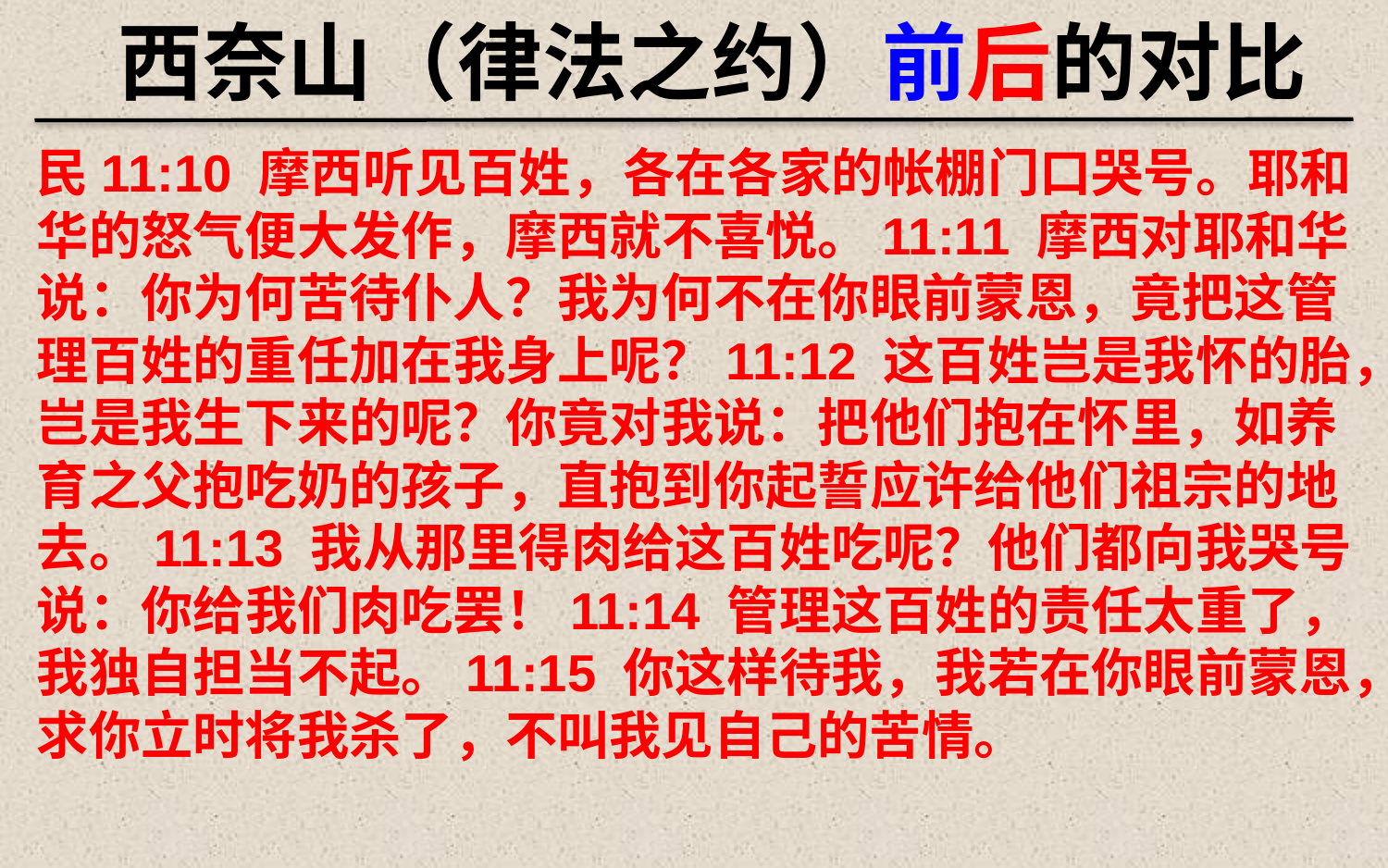

西奈山（律法之约）前后的对比
民11:10 摩西听见百姓，各在各家的帐棚门口哭号。耶和华的怒气便大发作，摩西就不喜悦。11:11 摩西对耶和华说：你为何苦待仆人？我为何不在你眼前蒙恩，竟把这管理百姓的重任加在我身上呢？11:12 这百姓岂是我怀的胎，岂是我生下来的呢？你竟对我说：把他们抱在怀里，如养育之父抱吃奶的孩子，直抱到你起誓应许给他们祖宗的地去。11:13 我从那里得肉给这百姓吃呢？他们都向我哭号说：你给我们肉吃罢！11:14 管理这百姓的责任太重了，我独自担当不起。11:15 你这样待我，我若在你眼前蒙恩，求你立时将我杀了，不叫我见自己的苦情。